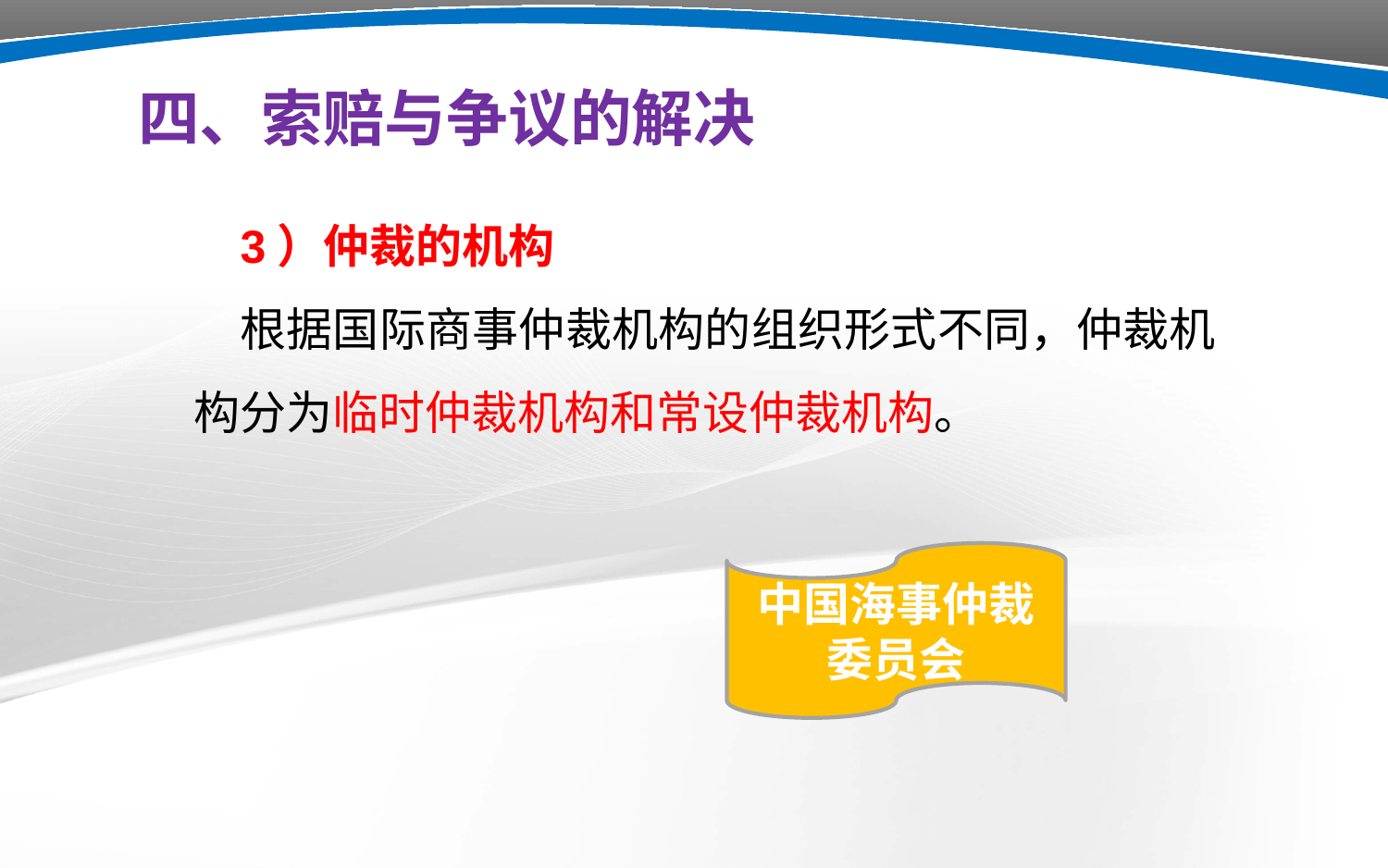

四、索赔与争议的解决
3）仲裁的机构
根据国际商事仲裁机构的组织形式不同，仲裁机构分为临时仲裁机构和常设仲裁机构。
中国海事仲裁委员会